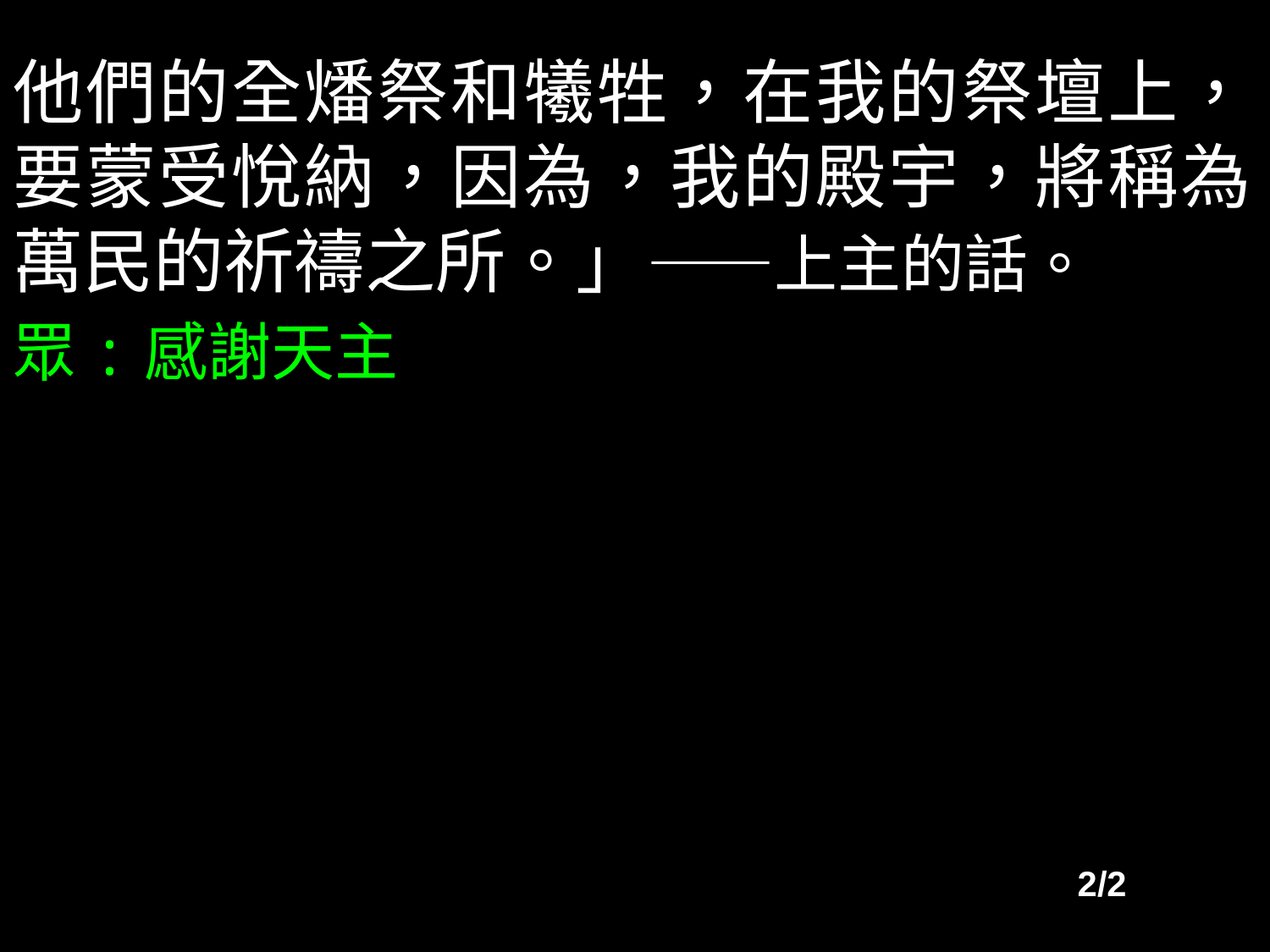

他們的全燔祭和犧牲，在我的祭壇上，要蒙受悅納，因為，我的殿宇，將稱為萬民的祈禱之所。」——上主的話。
眾:感謝天主

2/2